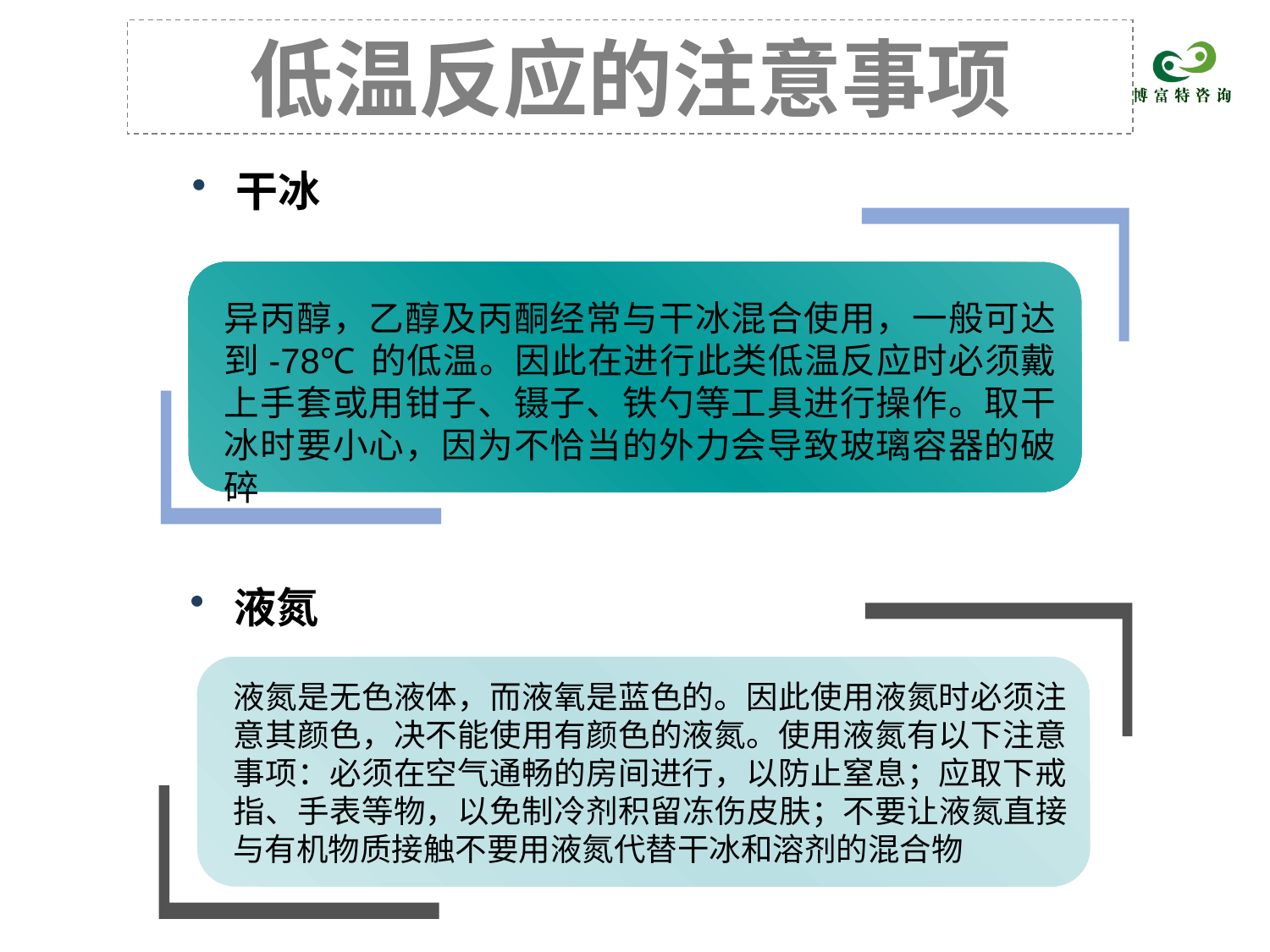

低温反应的注意事项
  干冰

异丙醇，乙醇及丙酮经常与干冰混合使用，一般可达到-78℃的低温。因此在进行此类低温反应时必须戴上手套或用钳子、镊子、铁勺等工具进行操作。取干冰时要小心，因为不恰当的外力会导致玻璃容器的破碎

  液氮

液氮是无色液体，而液氧是蓝色的。因此使用液氮时必须注意其颜色，决不能使用有颜色的液氮。使用液氮有以下注意事项：必须在空气通畅的房间进行，以防止窒息；应取下戒指、手表等物，以免制冷剂积留冻伤皮肤；不要让液氮直接与有机物质接触不要用液氮代替干冰和溶剂的混合物